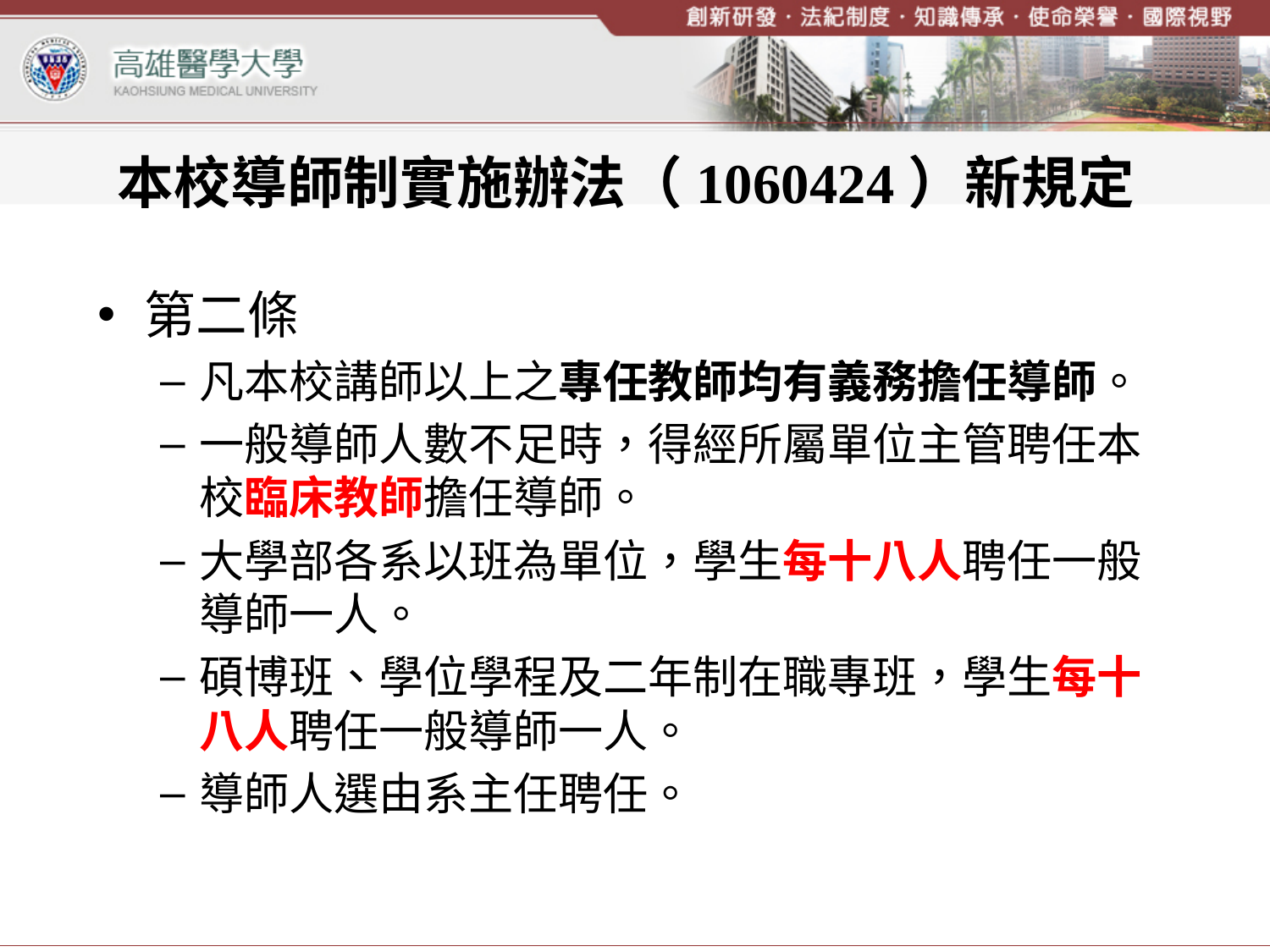

# 本校導師制實施辦法（1060424）新規定
第二條
凡本校講師以上之專任教師均有義務擔任導師。
一般導師人數不足時，得經所屬單位主管聘任本校臨床教師擔任導師。
大學部各系以班為單位，學生每十八人聘任一般導師一人。
碩博班、學位學程及二年制在職專班，學生每十八人聘任一般導師一人。
導師人選由系主任聘任。